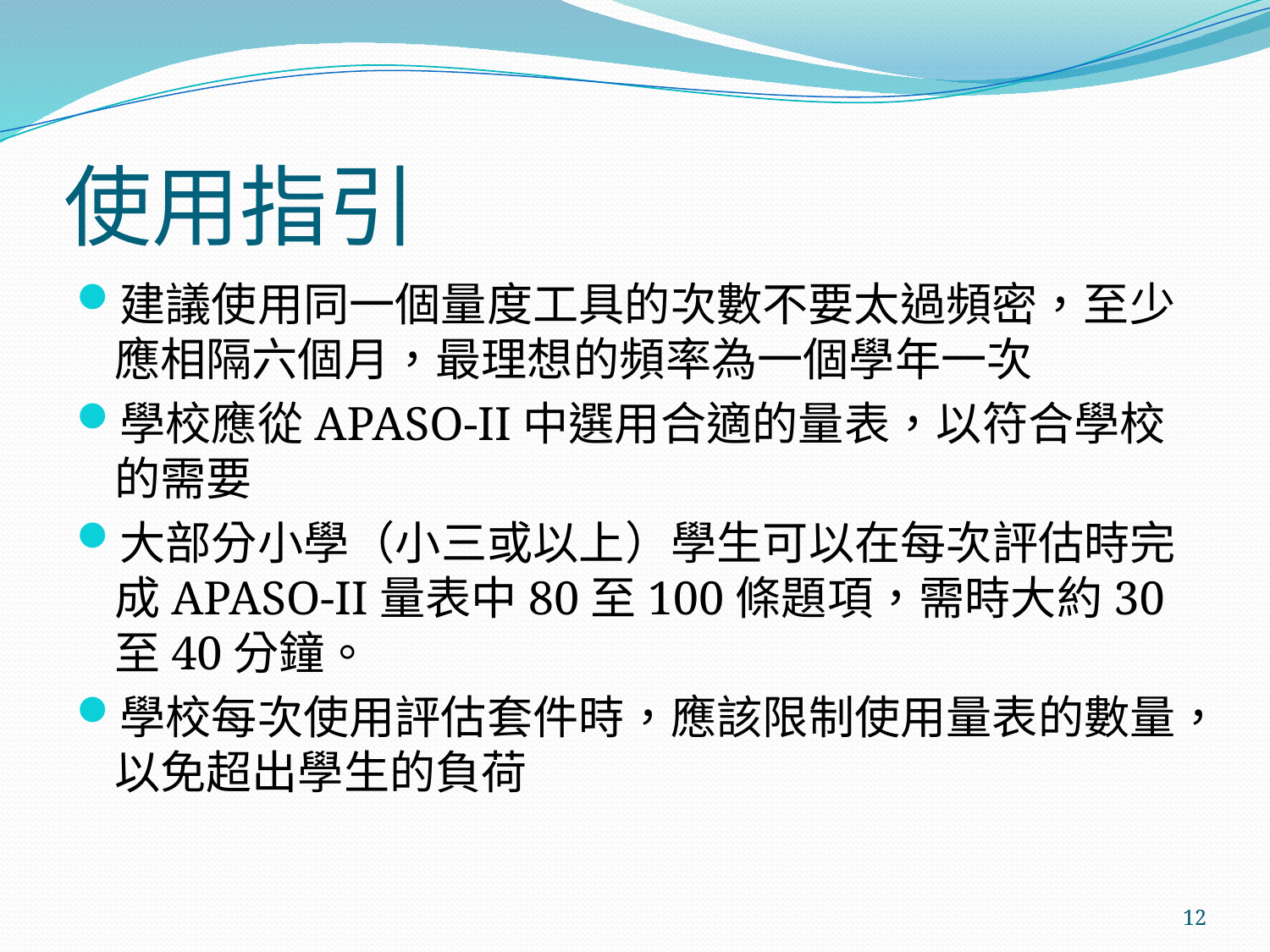

# 使用指引
建議使用同一個量度工具的次數不要太過頻密，至少應相隔六個月，最理想的頻率為一個學年一次
學校應從APASO-II中選用合適的量表，以符合學校的需要
大部分小學（小三或以上）學生可以在每次評估時完成APASO-II量表中80至100條題項，需時大約30至40分鐘。
學校每次使用評估套件時，應該限制使用量表的數量，以免超出學生的負荷
12